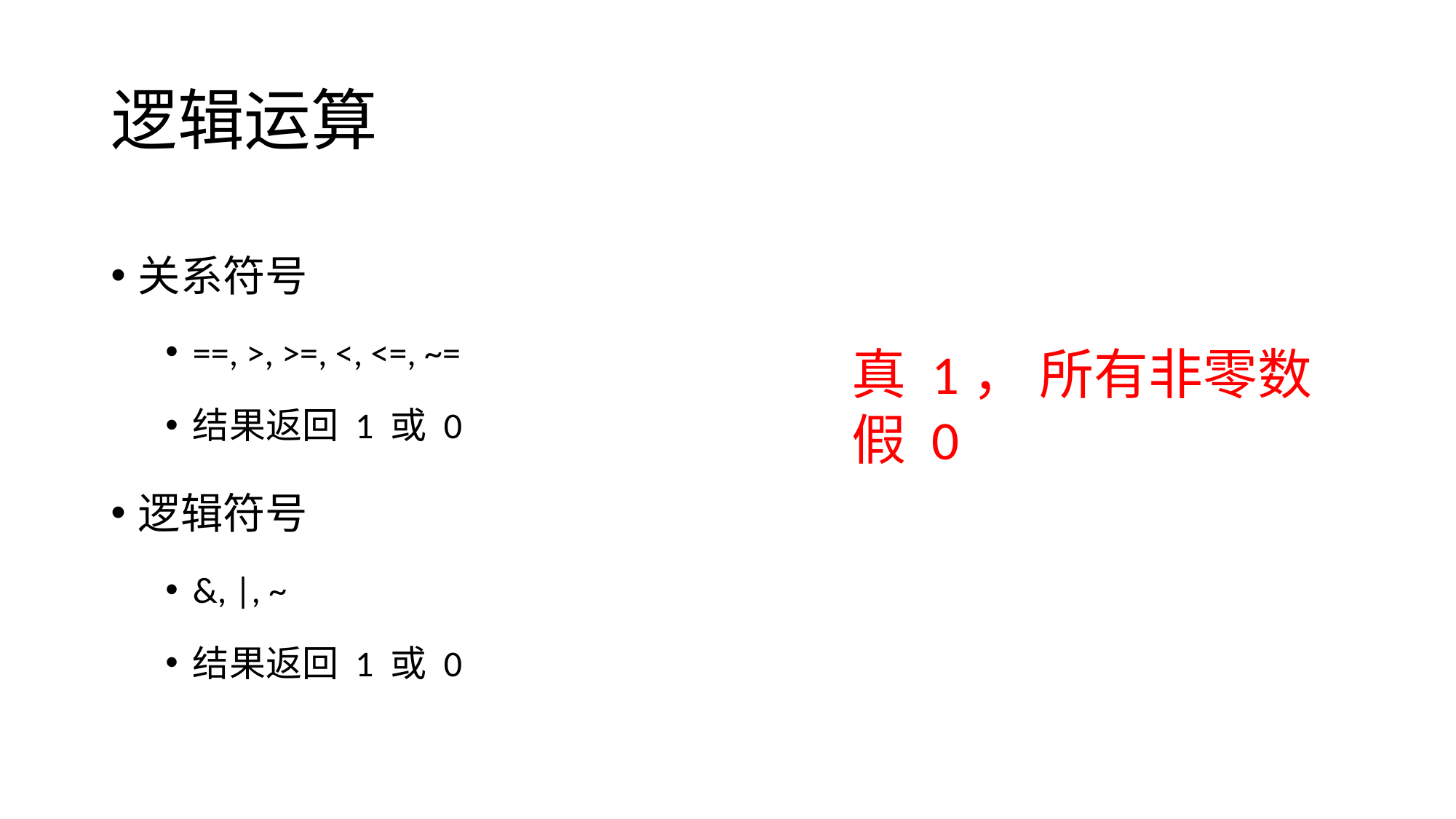

# 逻辑运算
关系符号
==, >, >=, <, <=, ~=
结果返回 1 或 0
逻辑符号
&, |, ~
结果返回 1 或 0
真 1， 所有非零数
假 0